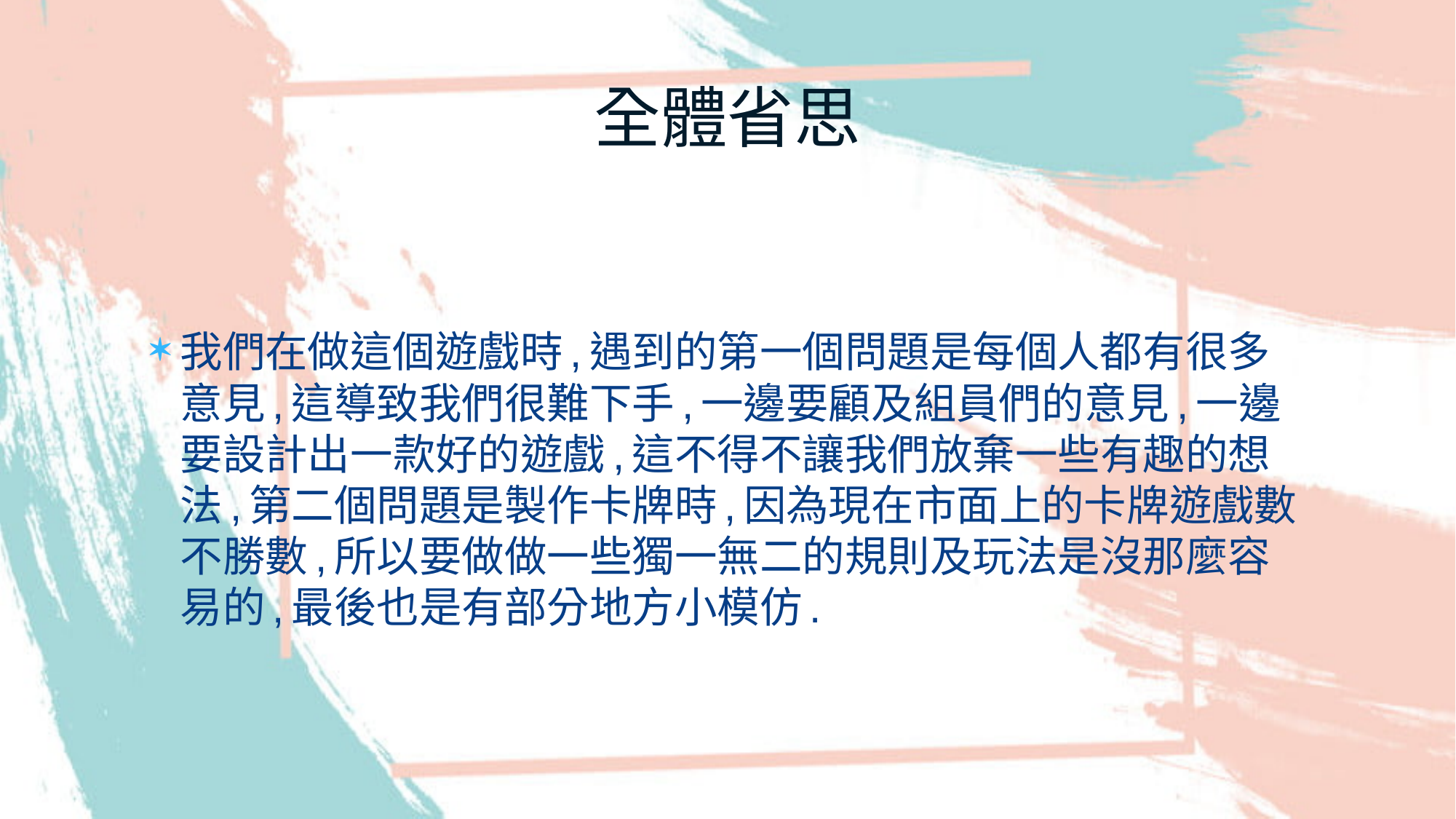

# 全體省思
我們在做這個遊戲時,遇到的第一個問題是每個人都有很多意見,這導致我們很難下手,一邊要顧及組員們的意見,一邊要設計出一款好的遊戲,這不得不讓我們放棄一些有趣的想法,第二個問題是製作卡牌時,因為現在市面上的卡牌遊戲數不勝數,所以要做做一些獨一無二的規則及玩法是沒那麼容易的,最後也是有部分地方小模仿.